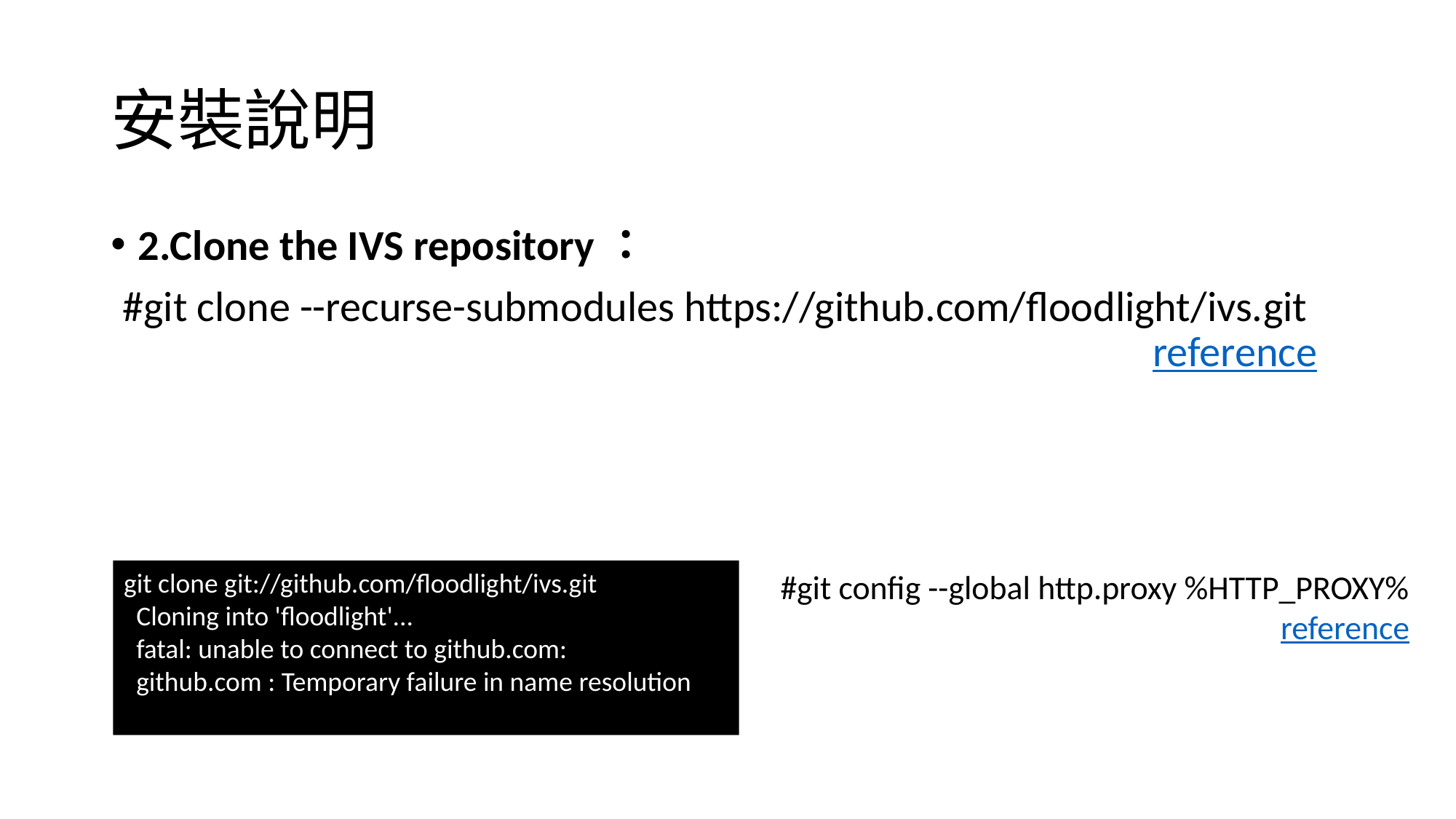

# 安裝說明
2.Clone the IVS repository：
#git clone --recurse-submodules https://github.com/floodlight/ivs.git
reference

git clone git://github.com/floodlight/ivs.git
  Cloning into 'floodlight'...
  fatal: unable to connect to github.com:
  github.com : Temporary failure in name resolution

#git config --global http.proxy %HTTP_PROXY%
reference